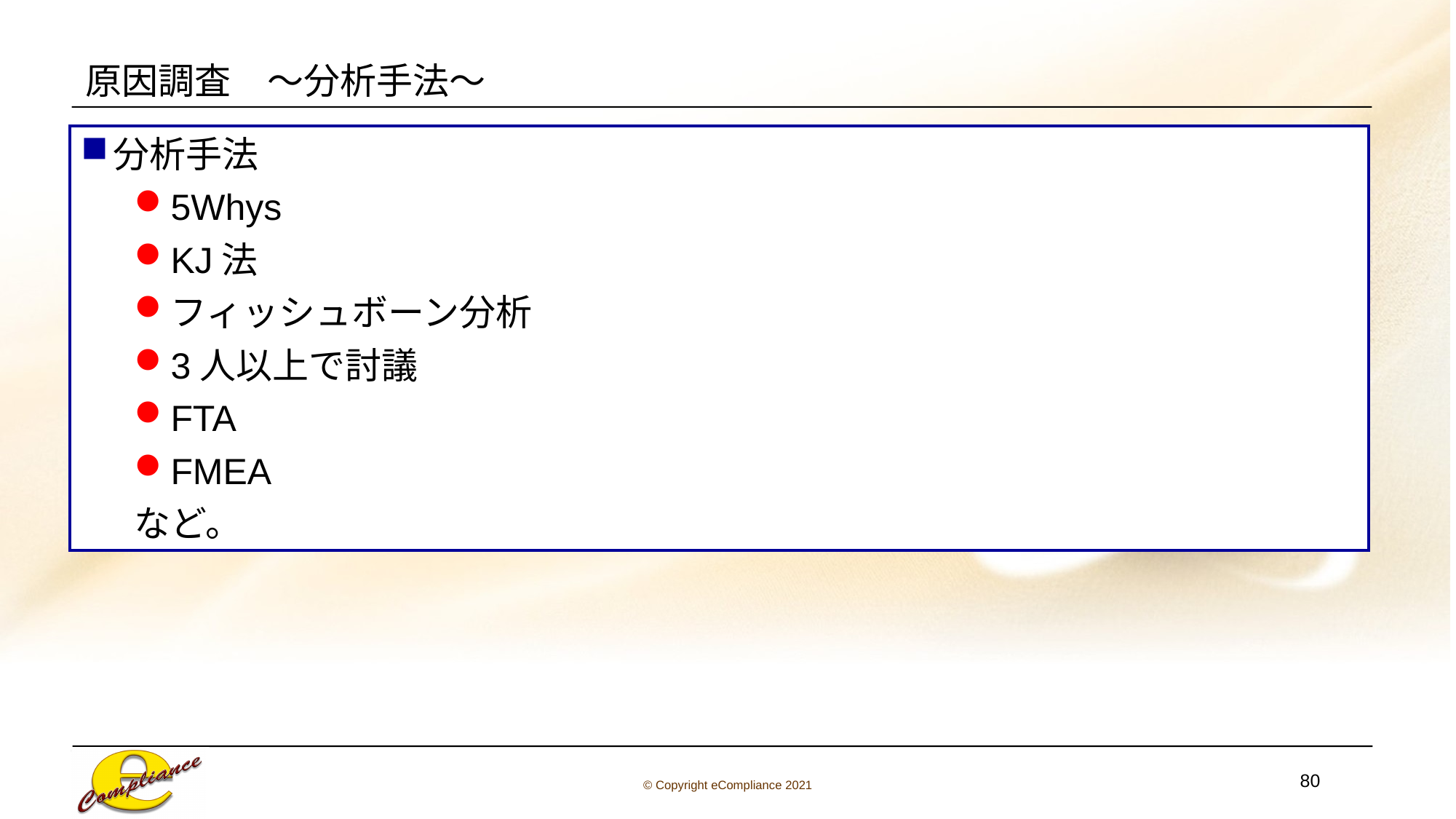

# 原因調査　～分析手法～
分析手法
5Whys
KJ法
フィッシュボーン分析
3人以上で討議
FTA
FMEA
など。